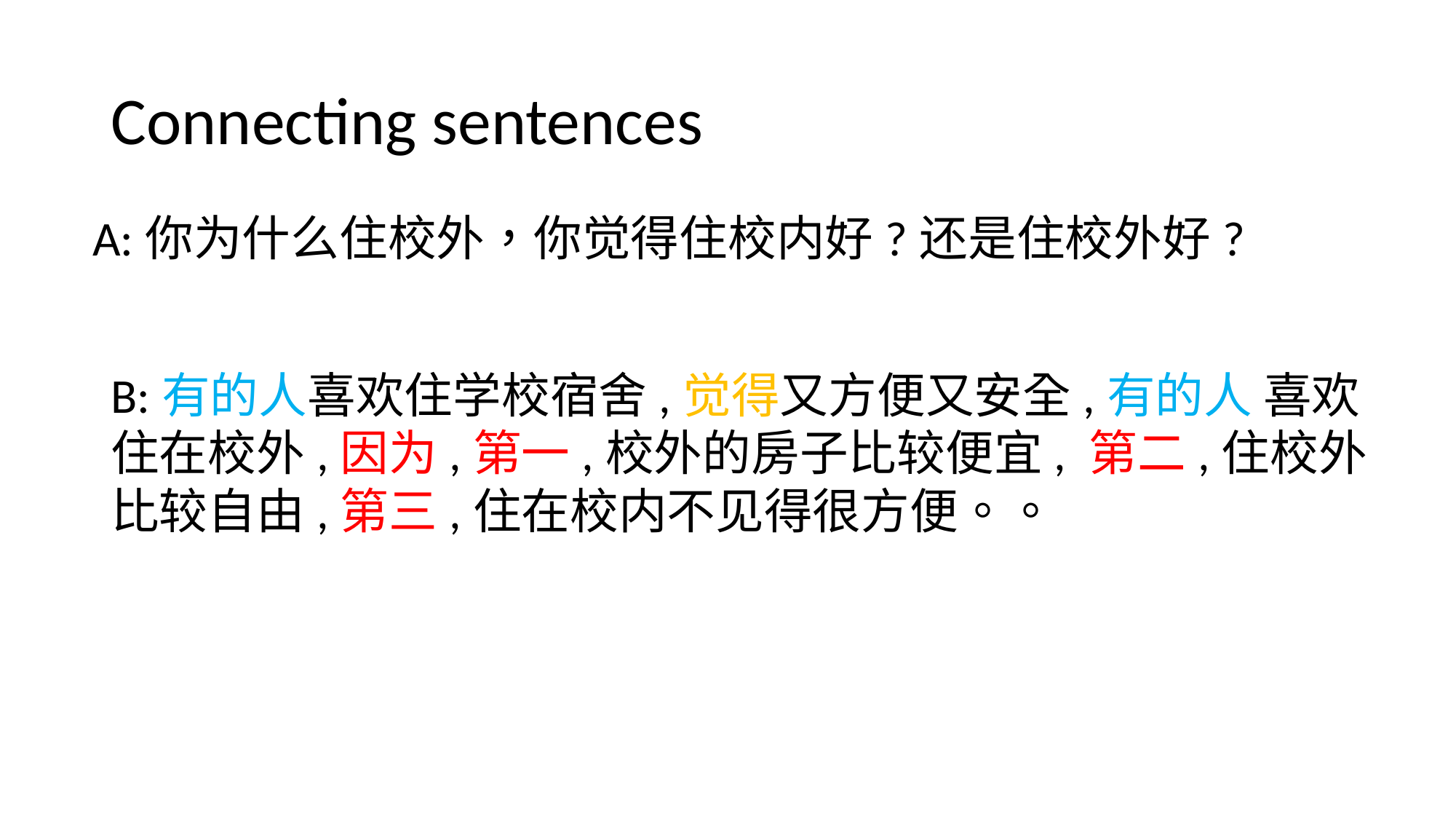

# Connecting sentences
A:你为什么住校外，你觉得住校内好?还是住校外好?
B:有的人喜欢住学校宿舍,觉得又方便又安全,有的人 喜欢住在校外,因为,第一,校外的房子比较便宜, 第二,住校外比较自由,第三,住在校内不见得很方便。。